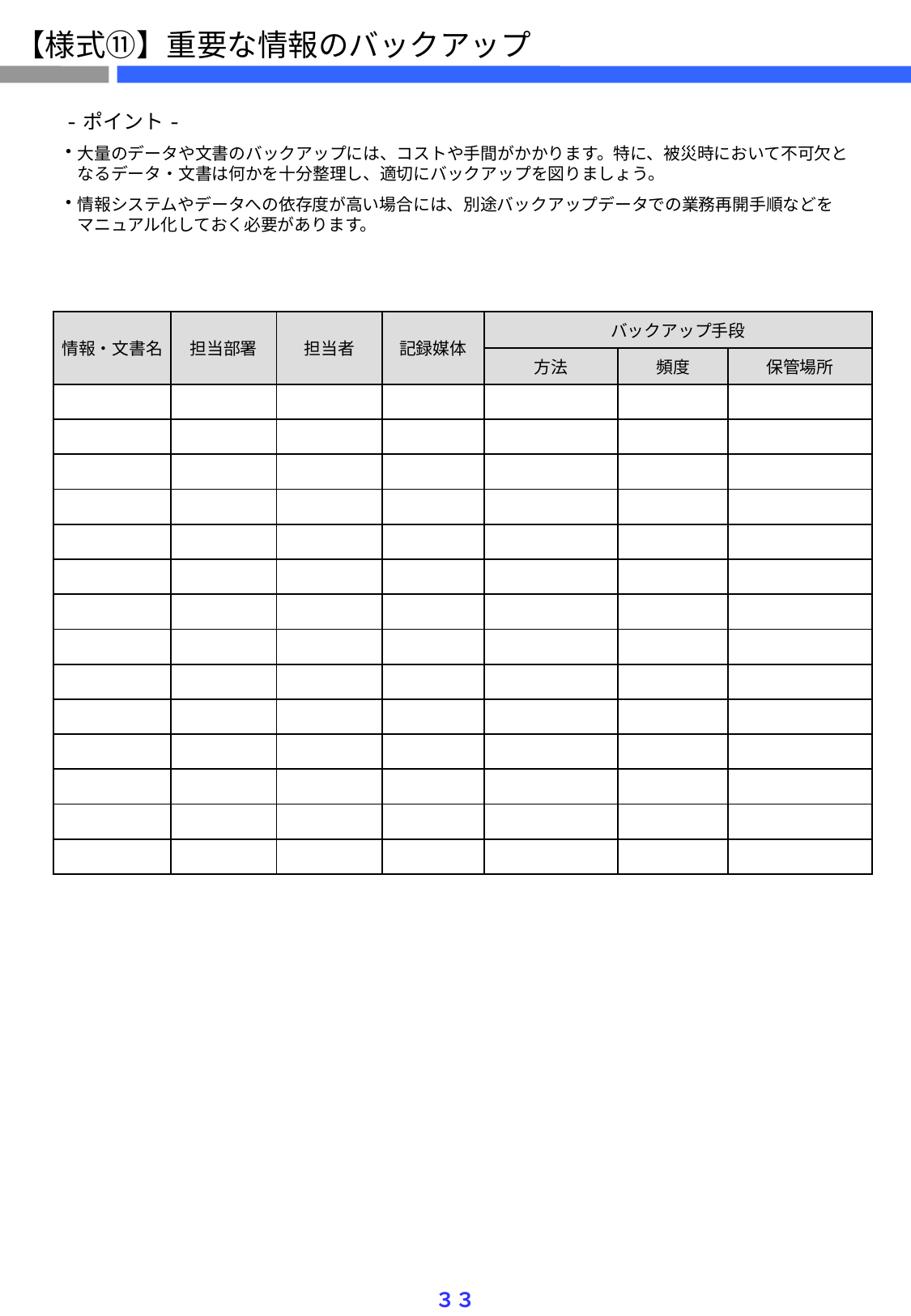

【様式⑪】重要な情報のバックアップ
-ポイント-
大量のデータや文書のバックアップには、コストや手間がかかります。特に、被災時において不可欠となるデータ・文書は何かを十分整理し、適切にバックアップを図りましょう。
情報システムやデータへの依存度が高い場合には、別途バックアップデータでの業務再開手順などを
マニュアル化しておく必要があります。

| 情報・文書名 | 担当部署 | 担当者 | 記録媒体 | バックアップ手段 |  |  |
| --- | --- | --- | --- | --- | --- | --- |
|  |  |  |  | 方法 | 頻度 | 保管場所 |
|  |  |  |  |  |  |  |
|  |  |  |  |  |  |  |
|  |  |  |  |  |  |  |
|  |  |  |  |  |  |  |
|  |  |  |  |  |  |  |
|  |  |  |  |  |  |  |
|  |  |  |  |  |  |  |
|  |  |  |  |  |  |  |
|  |  |  |  |  |  |  |
|  |  |  |  |  |  |  |
|  |  |  |  |  |  |  |
|  |  |  |  |  |  |  |
|  |  |  |  |  |  |  |
|  |  |  |  |  |  |  |
３３